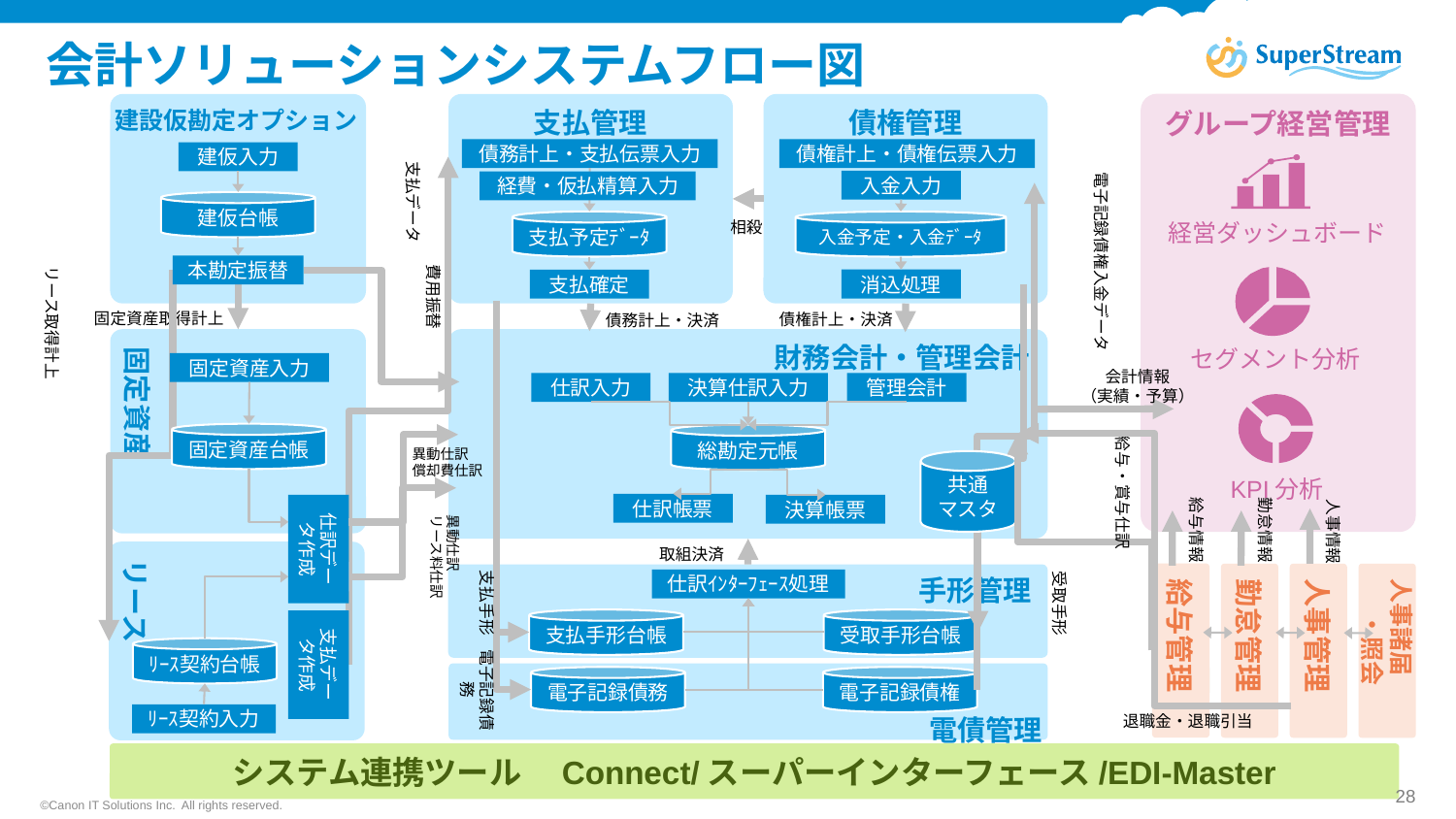

# 会計ソリューションシステムフロー図
グループ経営管理

支払管理
債権管理
建設仮勘定オプション
債権計上・債権伝票入力
債務計上・支払伝票入力
建仮入力
支払データ

電子記録債権入金データ

入金入力
経費・仮払精算入力
建仮台帳
相殺
経営ダッシュボード
支払予定ﾃﾞｰﾀ
入金予定・入金ﾃﾞｰﾀ
費用振替
リース取得計上
本勘定振替

消込処理
支払確定

固定資産取得計上
債権計上・決済
債務計上・決済
固定資産
財務会計・管理会計

セグメント分析
固定資産入力
会計情報
（実績・予算）

決算仕訳入力
管理会計
仕訳入力
給与・賞与仕訳

固定資産台帳
総勘定元帳
異動仕訳
償却費仕訳
共通
マスタ
KPI分析

給与情報
勤怠情報
人事情報

仕訳帳票
決算帳票
仕訳データ作成
異動仕訳
リース料仕訳

取組決済
リース
支払手形
受取手形

給与管理
勤怠管理
人事管理
人事諸届
     ・照会
手形管理
仕訳ｲﾝﾀｰﾌｪｰｽ処理
支払手形台帳
受取手形台帳
支払データ作成
電子記録債務
ﾘｰｽ契約台帳

電子記録債務
電子記録債権

退職金・退職引当
ﾘｰｽ契約入力
電債管理
システム連携ツール　Connect/スーパーインターフェース/EDI-Master
28
©Canon IT Solutions Inc.  All rights reserved.